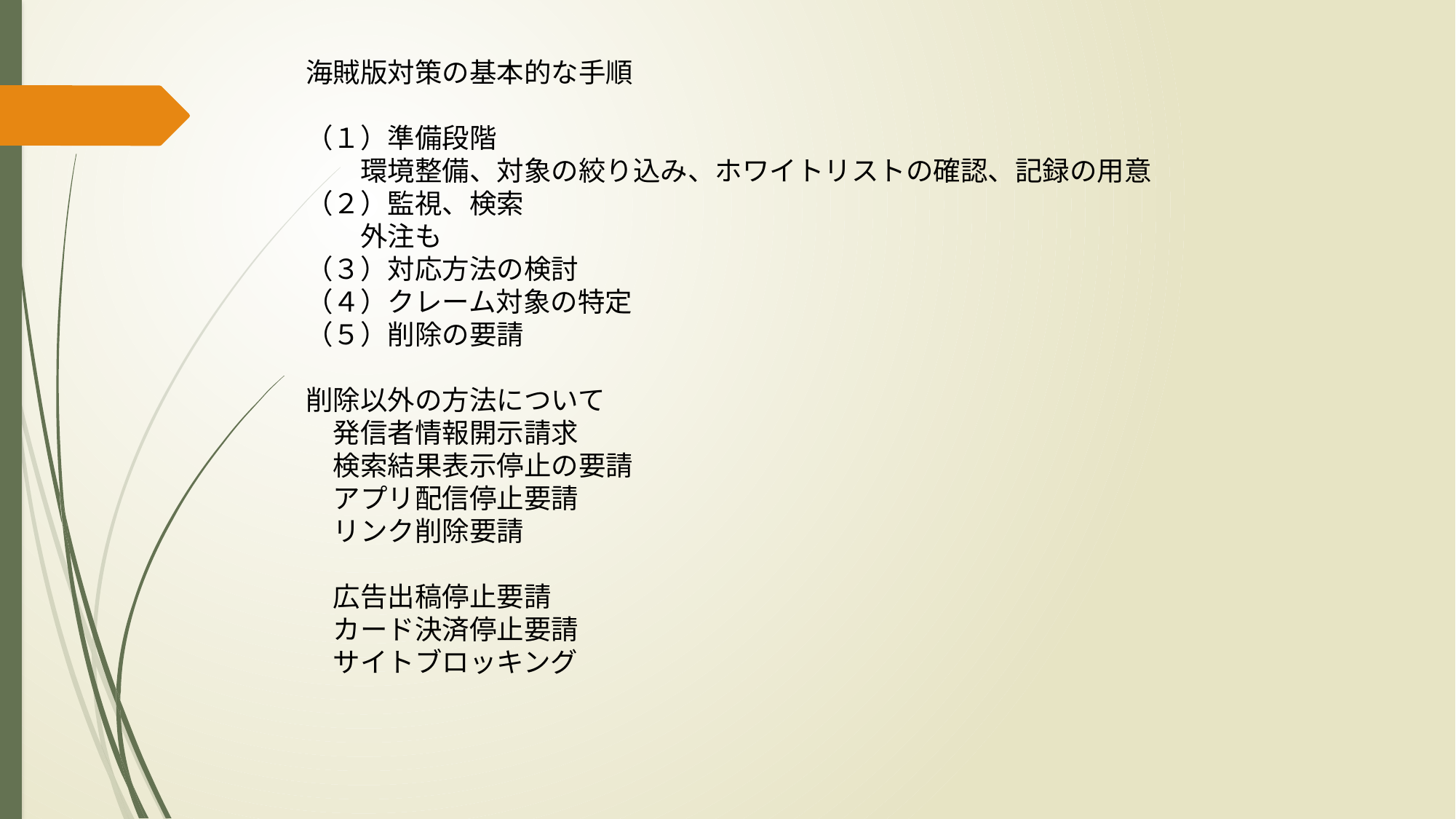

海賊版対策の基本的な手順

（１）準備段階
　　環境整備、対象の絞り込み、ホワイトリストの確認、記録の用意
（２）監視、検索
　　外注も
（３）対応方法の検討
（４）クレーム対象の特定
（５）削除の要請

削除以外の方法について
　発信者情報開示請求
　検索結果表示停止の要請
　アプリ配信停止要請
　リンク削除要請

　広告出稿停止要請
　カード決済停止要請
　サイトブロッキング